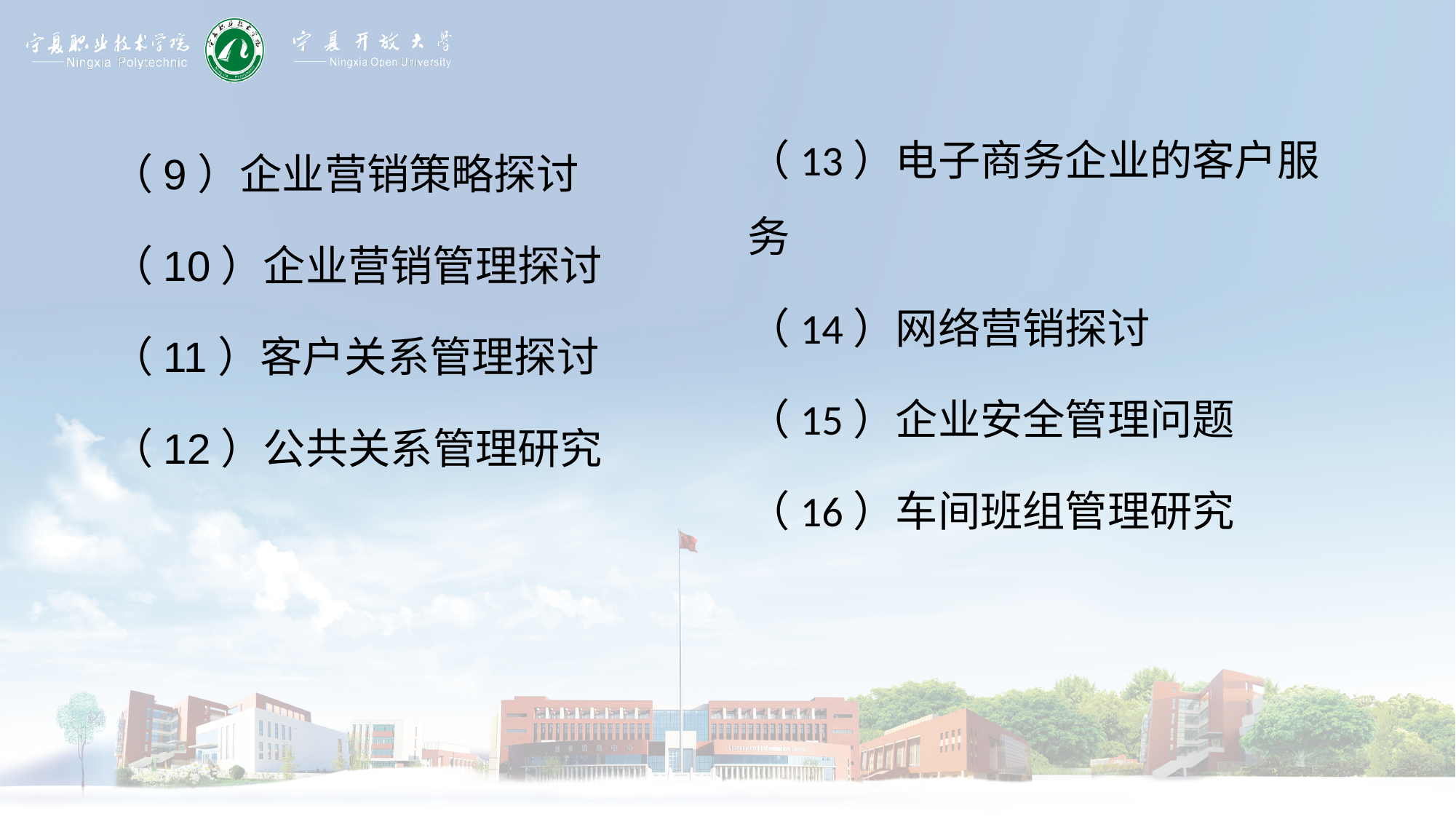

（13）电子商务企业的客户服务
（14）网络营销探讨
（15）企业安全管理问题
（16）车间班组管理研究

（9）企业营销策略探讨
（10）企业营销管理探讨
（11）客户关系管理探讨
（12）公共关系管理研究